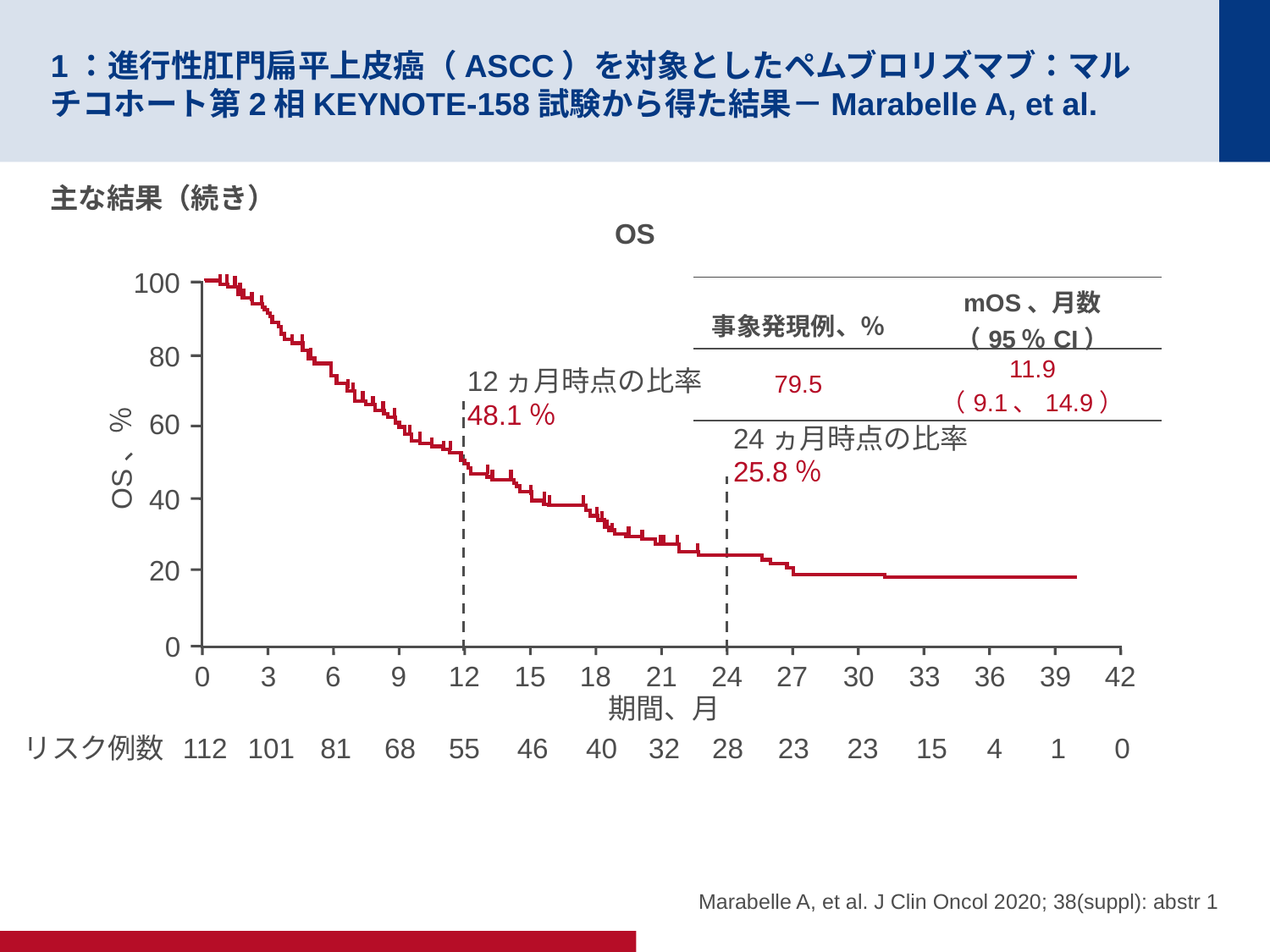

# 1：進行性肛門扁平上皮癌（ASCC）を対象としたペムブロリズマブ：マルチコホート第2相KEYNOTE-158試験から得た結果－Marabelle A, et al.
主な結果（続き）
OS
100

| 事象発現例、％ | mOS、月数 （95％CI） |
| --- | --- |
| 79.5 | 11.9 （9.1、14.9） |

80

12ヵ月時点の比率
48.1％
60
24ヵ月時点の比率
25.8％

OS、％
40

20

0

0
3
6
9
12
15
18
21
24
27
30
33
36
39
42
期間、月
リスク例数
112
101
81
68
55
46
40
32
28
23
23
15
4
1
0
Marabelle A, et al. J Clin Oncol 2020; 38(suppl): abstr 1